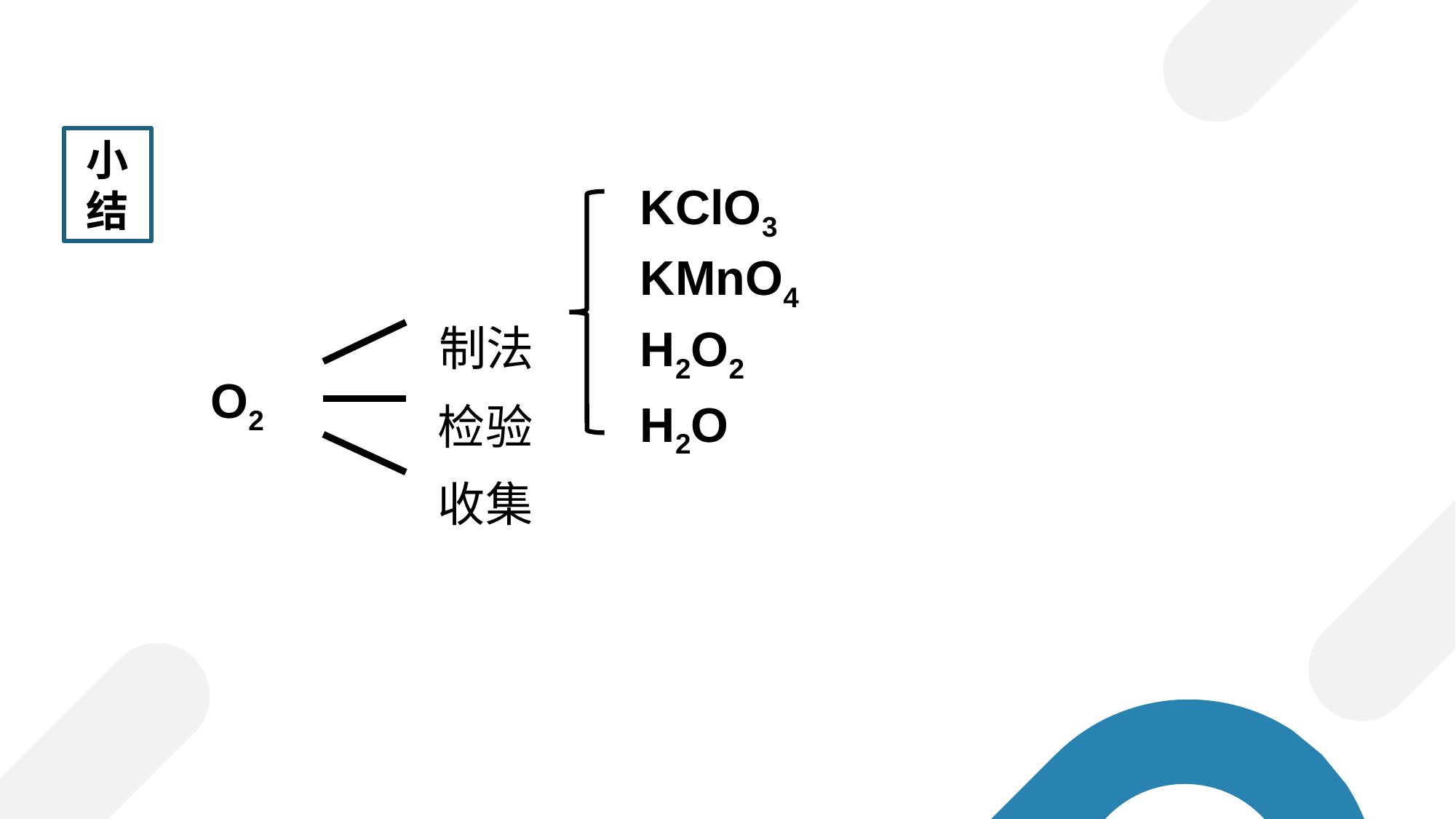

小结
KClO3

KMnO4
制法
H2O2
检验
O2
H2O
收集